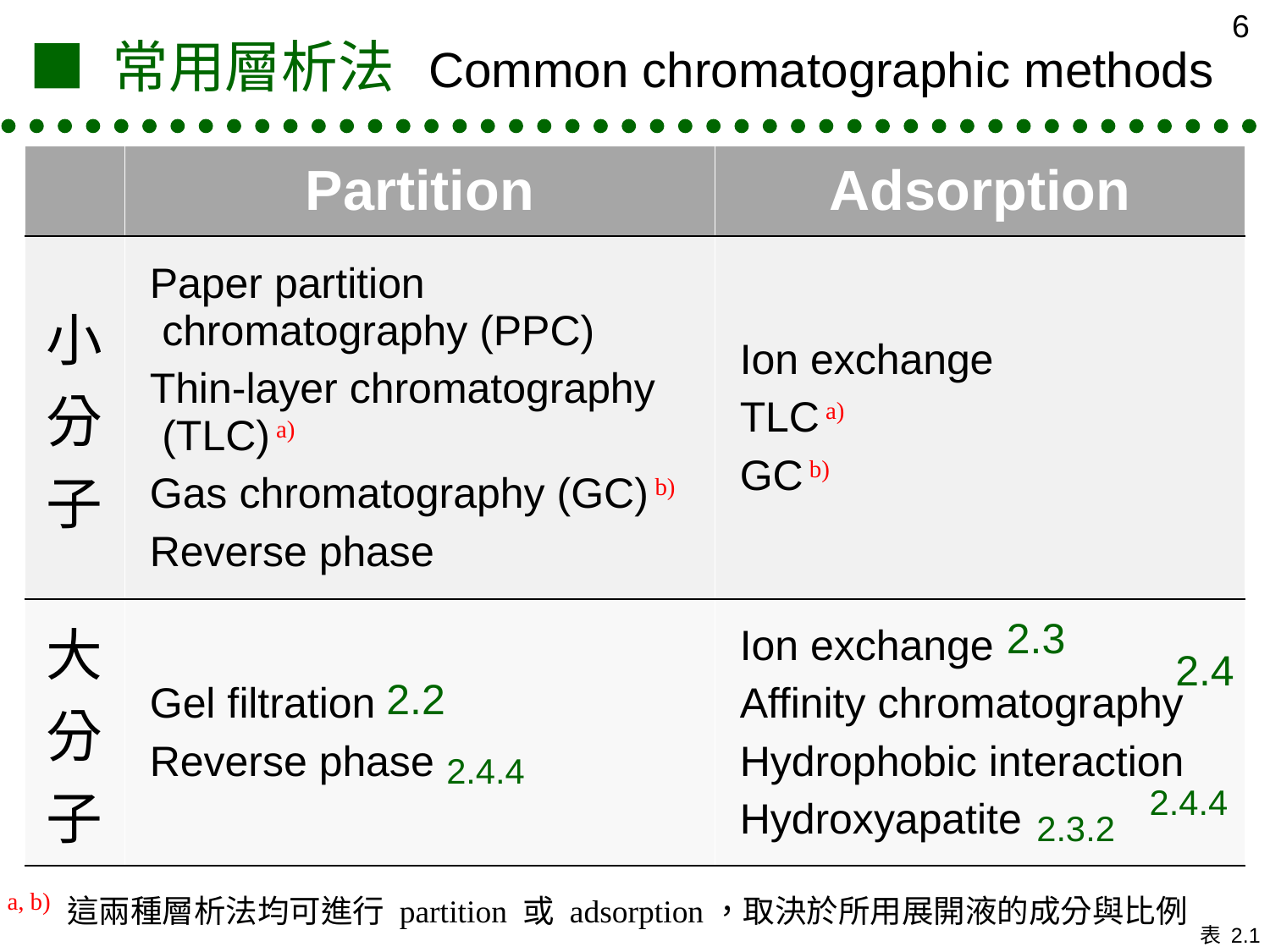

6
■ 常用層析法  Common chromatographic methods

|  | Partition | Adsorption |
| --- | --- | --- |
| 小分子 | Paper partition chromatography (PPC) Thin-layer chromatography (TLC) a) Gas chromatography (GC) b) Reverse phase | Ion exchange TLC a) GC b) |
| 大分子 | Gel filtration Reverse phase | Ion exchange Affinity chromatography Hydrophobic interaction Hydroxyapatite |
2.3
2.4
2.2
2.4.4
2.4.4
2.3.2
a, b) 這兩種層析法均可進行 partition 或 adsorption，取決於所用展開液的成分與比例
表 2.1